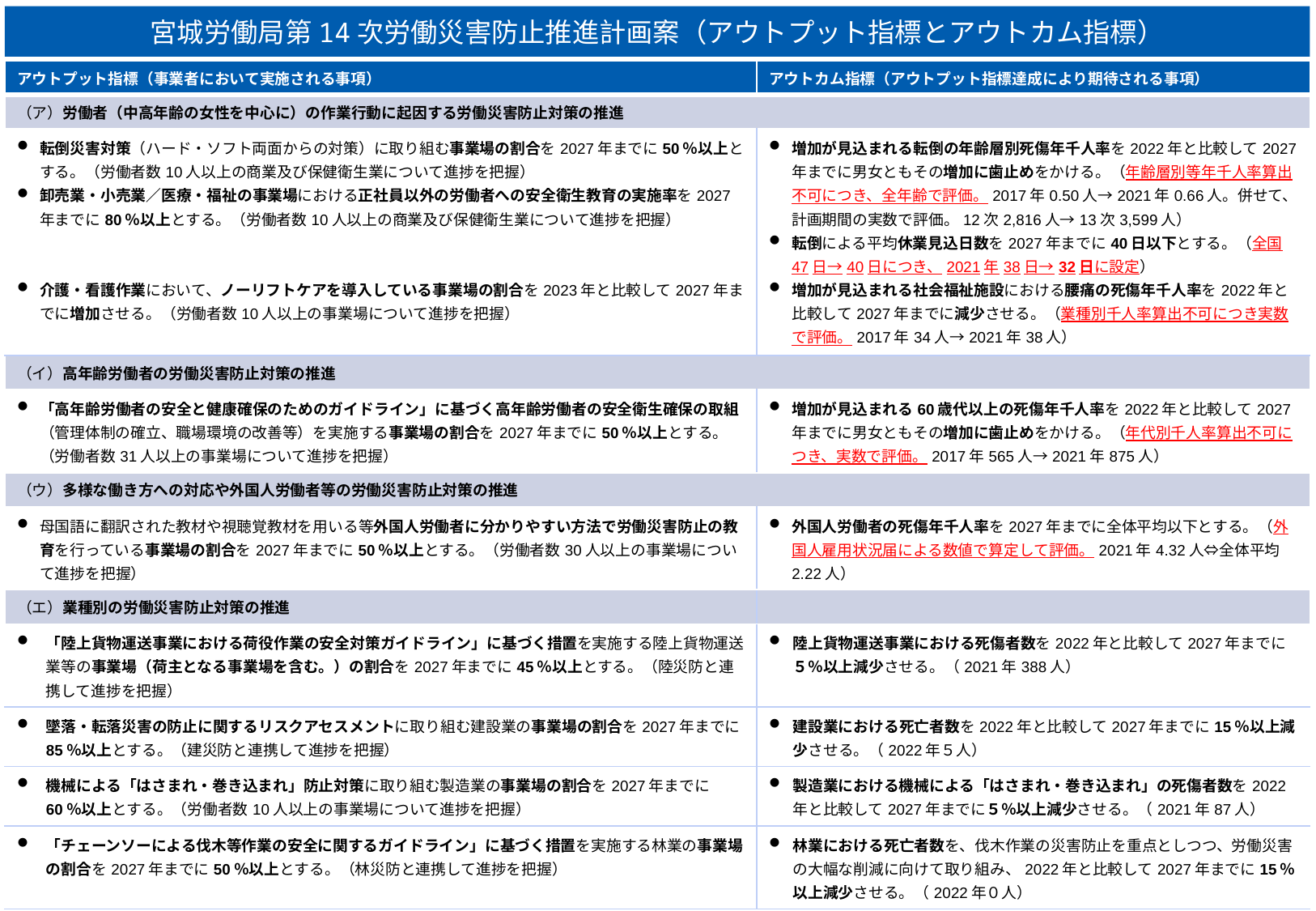

宮城労働局第14次労働災害防止推進計画案（アウトプット指標とアウトカム指標）
| アウトプット指標（事業者において実施される事項） | アウトカム指標（アウトプット指標達成により期待される事項） |
| --- | --- |
| （ア）労働者（中高年齢の女性を中心に）の作業行動に起因する労働災害防止対策の推進 |  |
| 転倒災害対策（ハード・ソフト両面からの対策）に取り組む事業場の割合を2027年までに50％以上とする。（労働者数10人以上の商業及び保健衛生業について進捗を把握） 卸売業・小売業／医療・福祉の事業場における正社員以外の労働者への安全衛生教育の実施率を2027年までに80％以上とする。（労働者数10人以上の商業及び保健衛生業について進捗を把握） 介護・看護作業において、ノーリフトケアを導入している事業場の割合を2023年と比較して2027年までに増加させる。（労働者数10人以上の事業場について進捗を把握） | 増加が見込まれる転倒の年齢層別死傷年千人率を2022年と比較して2027年までに男女ともその増加に歯止めをかける。（年齢層別等年千人率算出不可につき、全年齢で評価。2017年0.50人→2021年0.66人。併せて、計画期間の実数で評価。12次2,816人→13次3,599人） 転倒による平均休業見込日数を2027年までに40日以下とする。（全国47日→40日につき、2021年38日→32日に設定） 増加が見込まれる社会福祉施設における腰痛の死傷年千人率を2022年と比較して2027年までに減少させる。（業種別千人率算出不可につき実数で評価。2017年34人→2021年38人） |
| （イ）高年齢労働者の労働災害防止対策の推進 |  |
| 「高年齢労働者の安全と健康確保のためのガイドライン」に基づく高年齢労働者の安全衛生確保の取組（管理体制の確立、職場環境の改善等）を実施する事業場の割合を2027年までに50％以上とする。（労働者数31人以上の事業場について進捗を把握） | 増加が見込まれる60歳代以上の死傷年千人率を2022年と比較して2027年までに男女ともその増加に歯止めをかける。（年代別千人率算出不可につき、実数で評価。2017年565人→2021年875人） |
| （ウ）多様な働き方への対応や外国人労働者等の労働災害防止対策の推進 |  |
| 母国語に翻訳された教材や視聴覚教材を用いる等外国人労働者に分かりやすい方法で労働災害防止の教育を行っている事業場の割合を2027年までに50％以上とする。（労働者数30人以上の事業場について進捗を把握） | 外国人労働者の死傷年千人率を2027年までに全体平均以下とする。（外国人雇用状況届による数値で算定して評価。2021年4.32人⇔全体平均2.22人） |
| （エ）業種別の労働災害防止対策の推進 |  |
| 「陸上貨物運送事業における荷役作業の安全対策ガイドライン」に基づく措置を実施する陸上貨物運送業等の事業場（荷主となる事業場を含む。）の割合を2027年までに45％以上とする。（陸災防と連携して進捗を把握） | 陸上貨物運送事業における死傷者数を2022年と比較して2027年までに５％以上減少させる。（2021年388人） |
| 墜落・転落災害の防止に関するリスクアセスメントに取り組む建設業の事業場の割合を2027年までに85％以上とする。（建災防と連携して進捗を把握） | 建設業における死亡者数を2022年と比較して2027年までに15％以上減少させる。（2022年５人） |
| 機械による「はさまれ・巻き込まれ」防止対策に取り組む製造業の事業場の割合を2027年までに60％以上とする。（労働者数10人以上の事業場について進捗を把握） | 製造業における機械による「はさまれ・巻き込まれ」の死傷者数を2022年と比較して2027年までに５％以上減少させる。（2021年87人） |
| 「チェーンソーによる伐木等作業の安全に関するガイドライン」に基づく措置を実施する林業の事業場の割合を2027年までに50％以上とする。（林災防と連携して進捗を把握） | 林業における死亡者数を、伐木作業の災害防止を重点としつつ、労働災害の大幅な削減に向けて取り組み、2022年と比較して2027年までに15％以上減少させる。（2022年０人） |